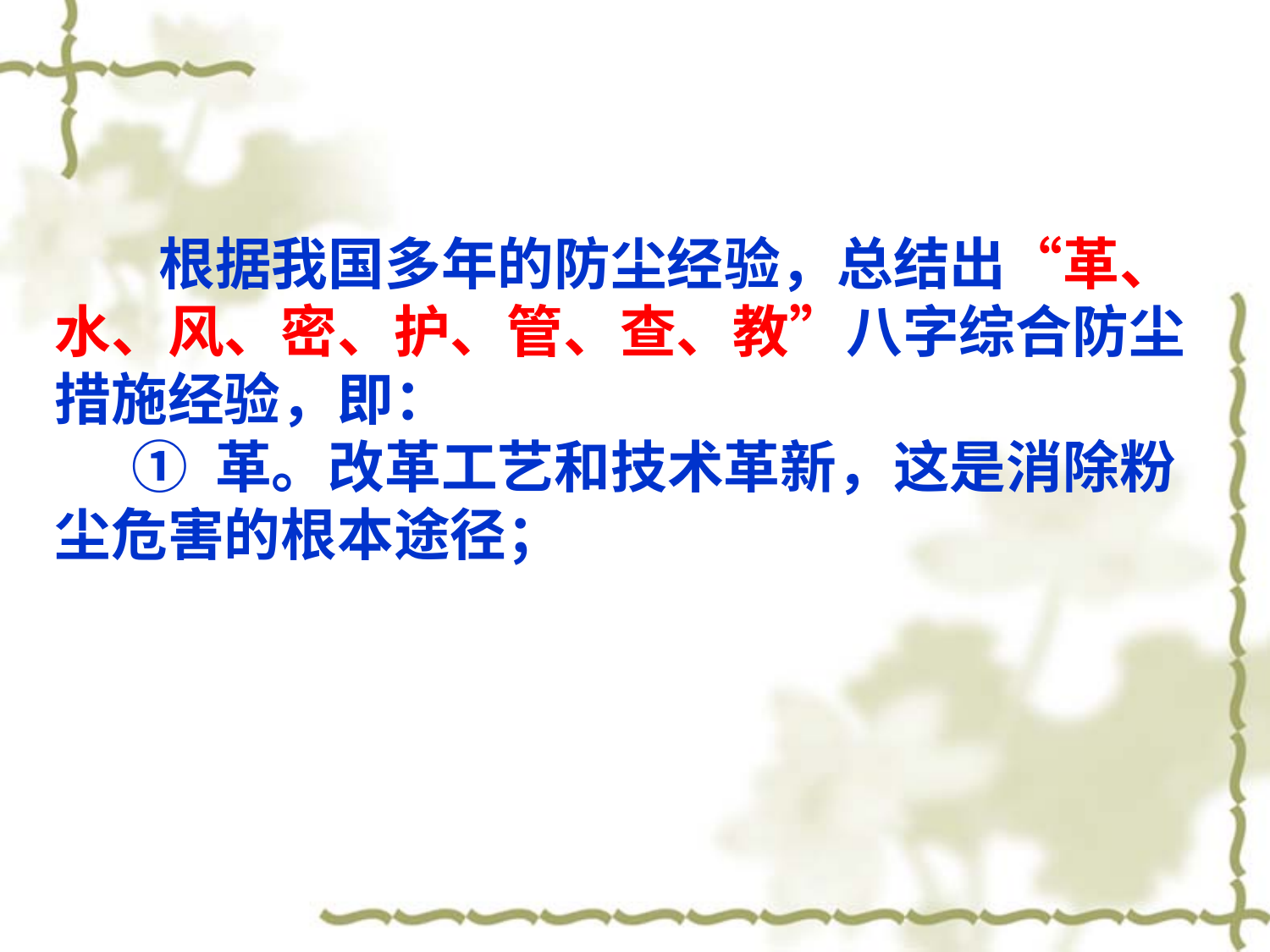

根据我国多年的防尘经验，总结出“革、水、风、密、护、管、查、教”八字综合防尘措施经验，即：
      ① 革。改革工艺和技术革新，这是消除粉尘危害的根本途径；

88